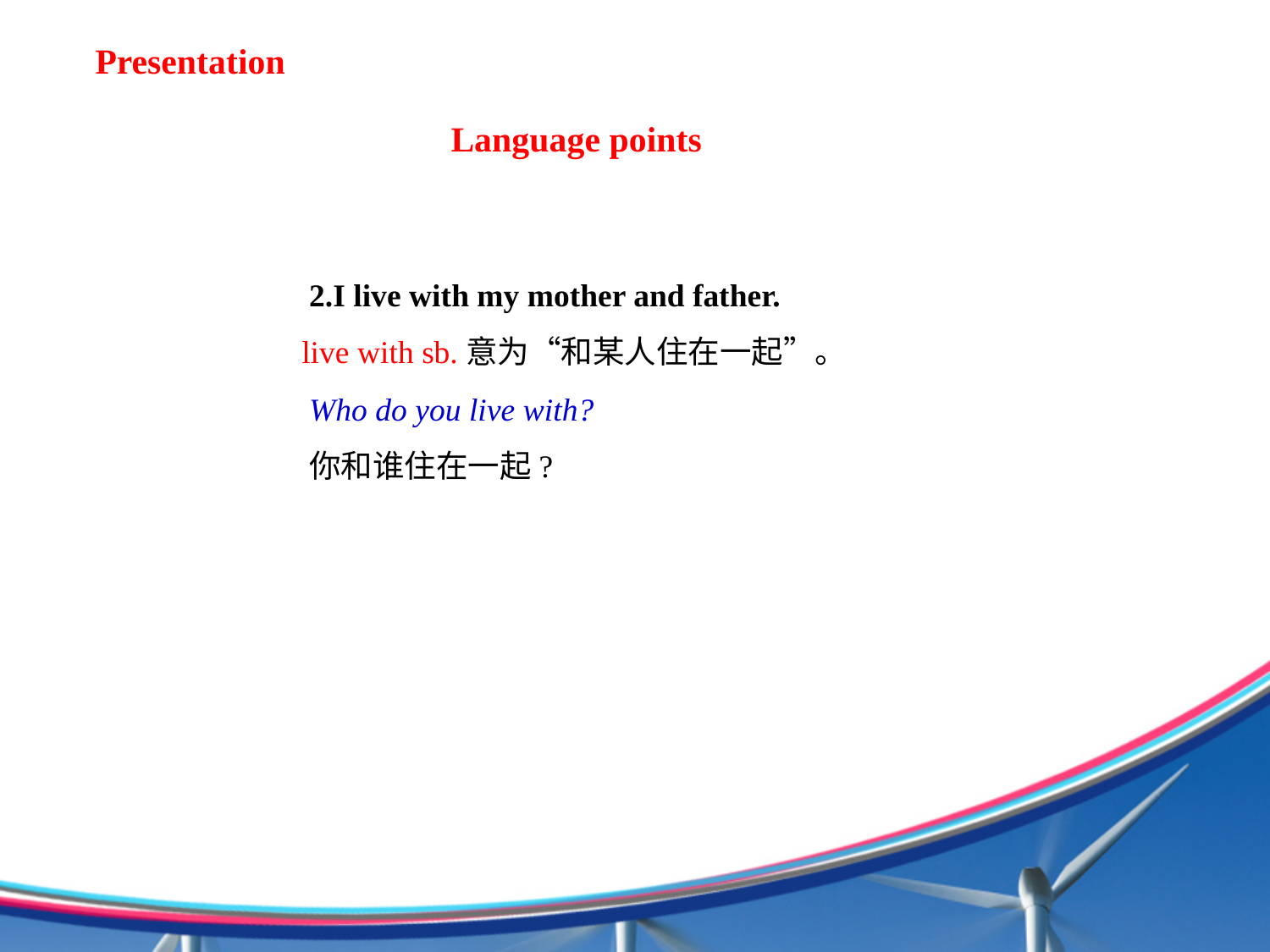

Presentation
Language points
2.I live with my mother and father.
   live with sb.意为“和某人住在一起”。
Who do you live with?
你和谁住在一起?